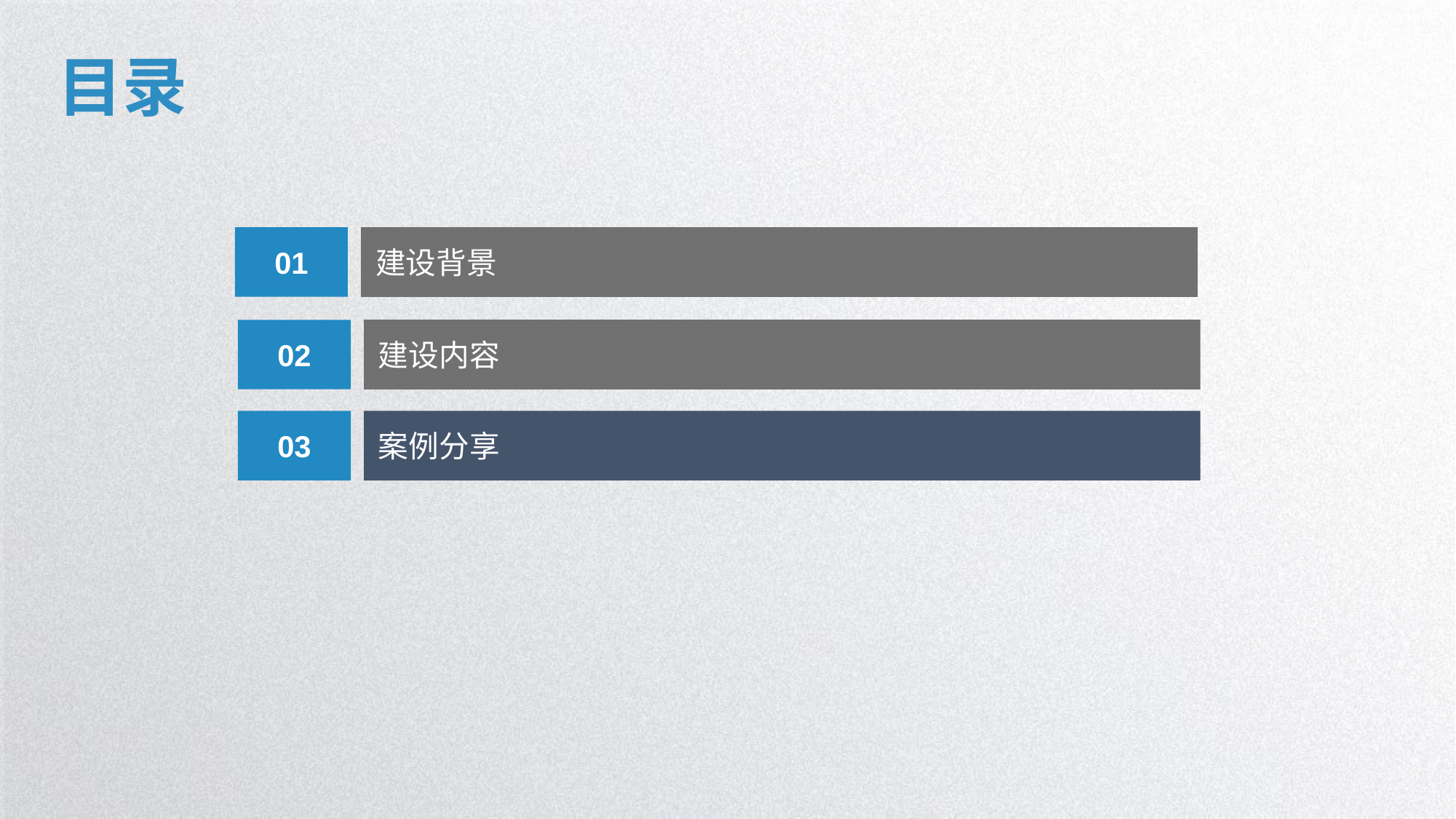

目录
01
建设背景
02
建设内容
03
案例分享